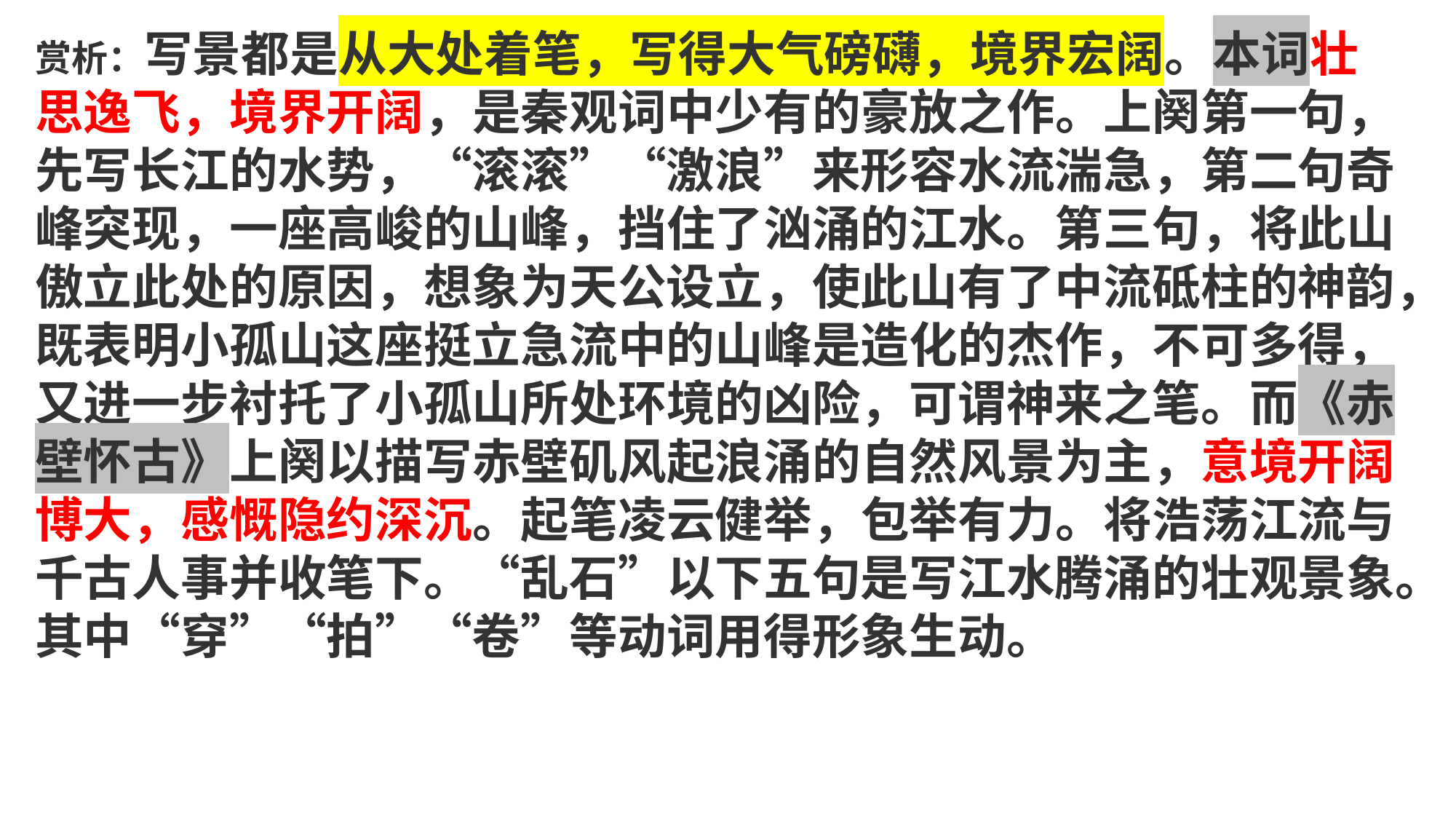

赏析：写景都是从大处着笔，写得大气磅礴，境界宏阔。本词壮思逸飞，境界开阔，是秦观词中少有的豪放之作。上阕第一句，先写长江的水势，“滚滚”“激浪”来形容水流湍急，第二句奇峰突现，一座高峻的山峰，挡住了汹涌的江水。第三句，将此山傲立此处的原因，想象为天公设立，使此山有了中流砥柱的神韵，既表明小孤山这座挺立急流中的山峰是造化的杰作，不可多得，又进一步衬托了小孤山所处环境的凶险，可谓神来之笔。而《赤壁怀古》上阕以描写赤壁矶风起浪涌的自然风景为主，意境开阔博大，感慨隐约深沉。起笔凌云健举，包举有力。将浩荡江流与千古人事并收笔下。“乱石”以下五句是写江水腾涌的壮观景象。其中“穿”“拍”“卷”等动词用得形象生动。